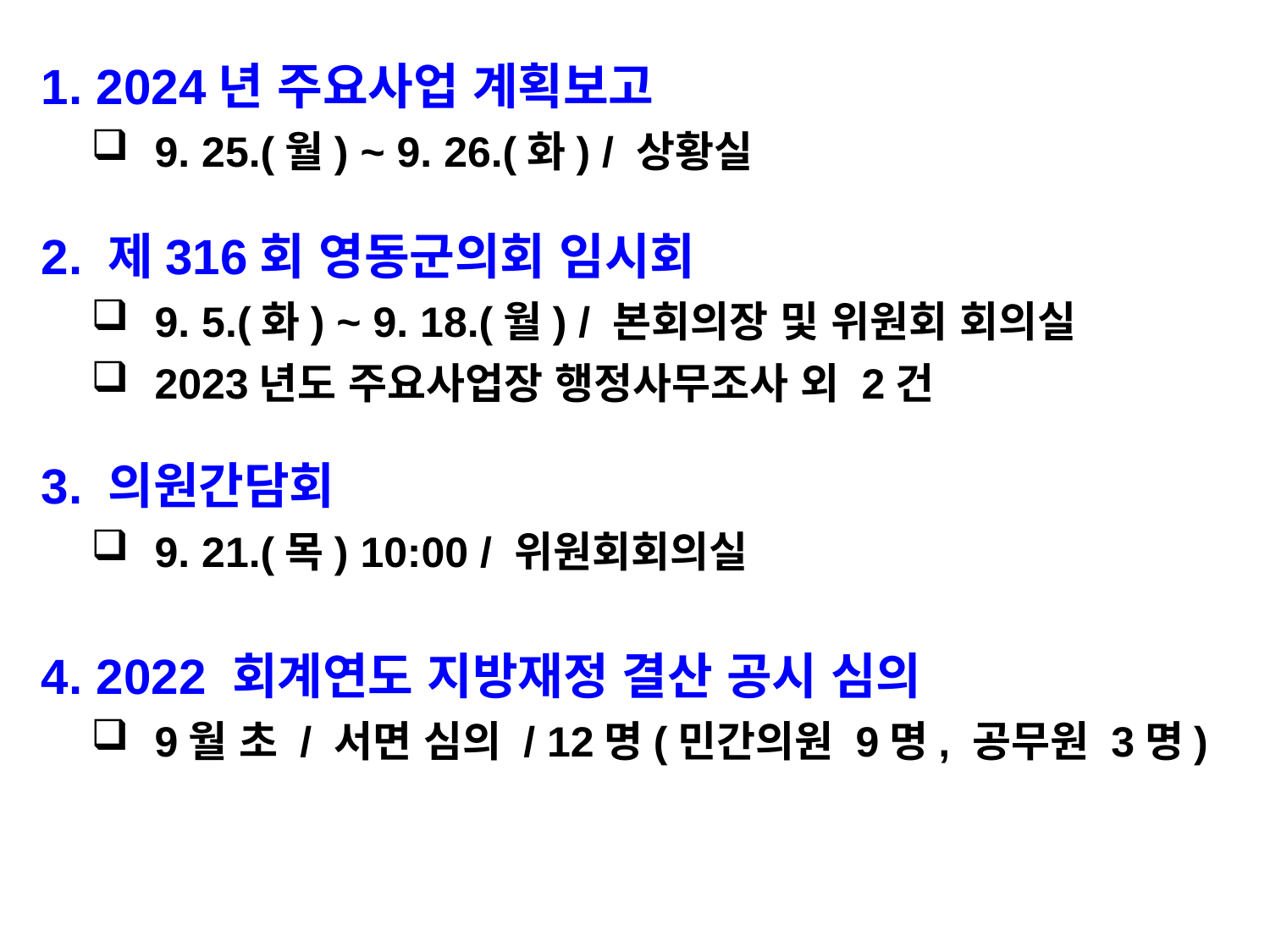

1. 2024년 주요사업 계획보고
9. 25.(월) ~ 9. 26.(화) / 상황실
 2. 제316회 영동군의회 임시회
9. 5.(화) ~ 9. 18.(월) / 본회의장 및 위원회 회의실
2023년도 주요사업장 행정사무조사 외 2건
 3. 의원간담회
9. 21.(목) 10:00 / 위원회회의실
 4. 2022 회계연도 지방재정 결산 공시 심의
9월 초 / 서면 심의 / 12명(민간의원 9명, 공무원 3명)